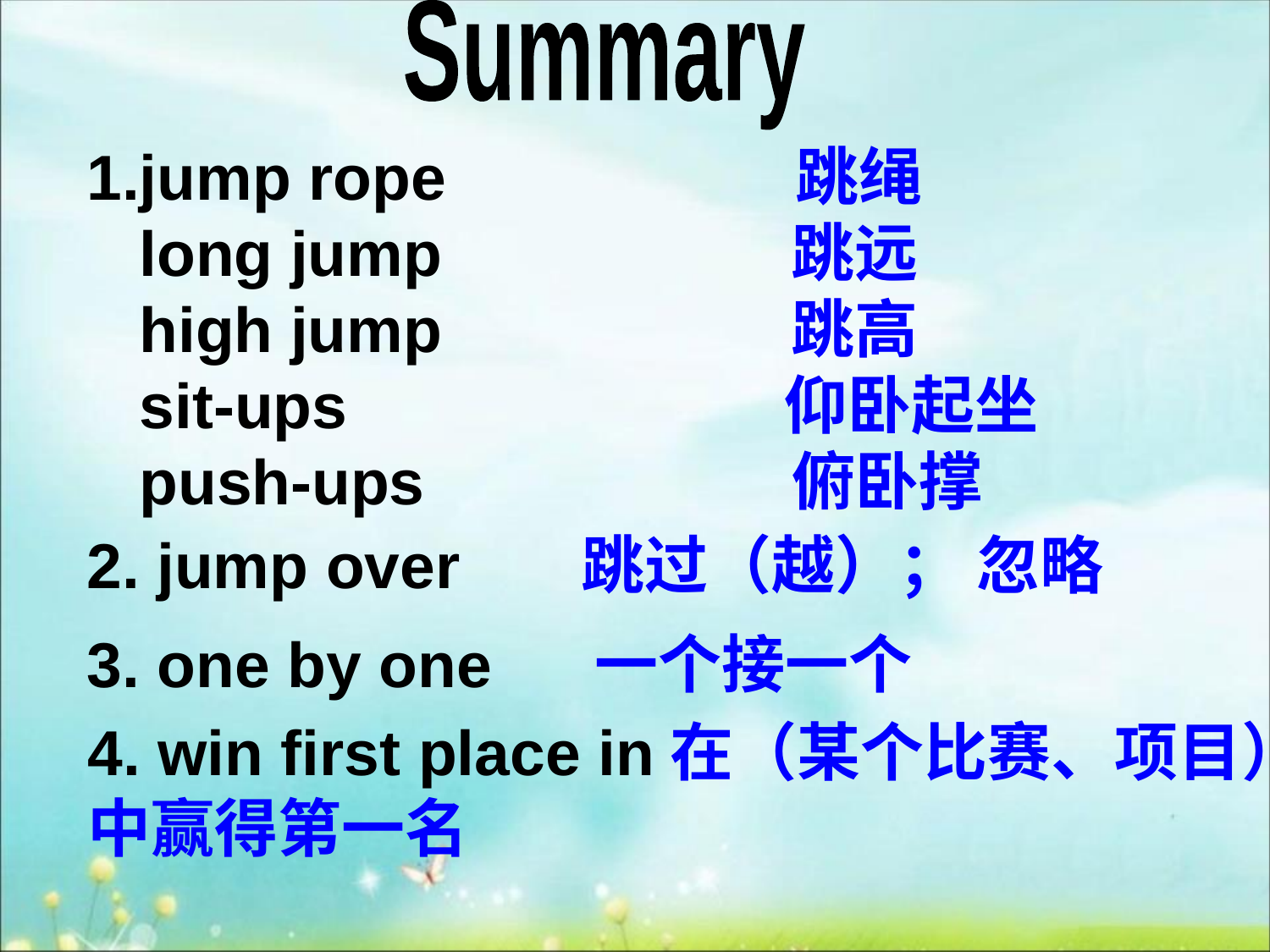

Summary
1.jump rope                   跳绳
   long jump                   跳远
   high jump                   跳高
   sit-ups                        仰卧起坐
   push-ups                    俯卧撑

2. jump over      跳过（越）； 忽略
3. one by one     一个接一个
4. win first place in在（某个比赛、项目）中赢得第一名